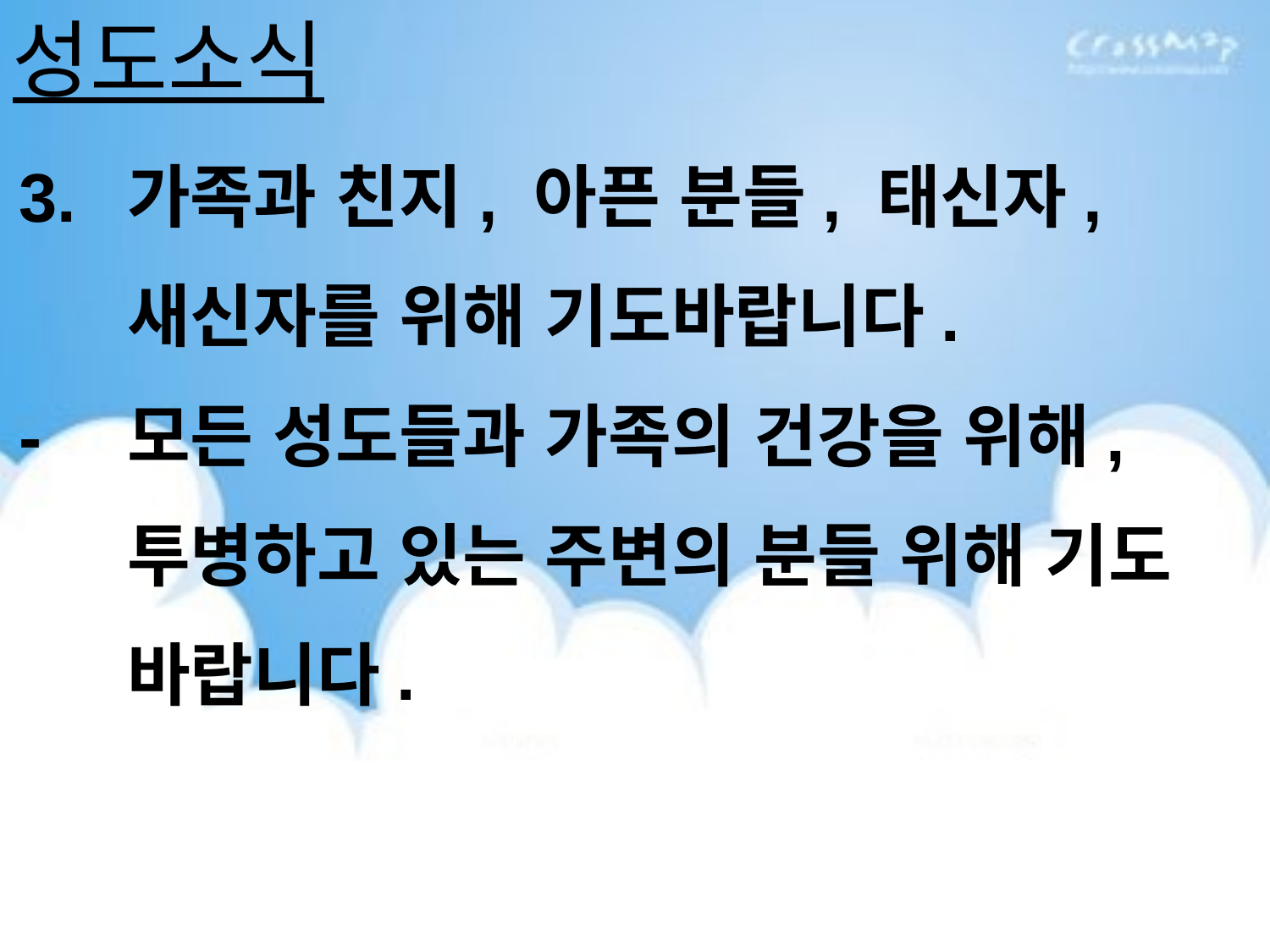

성도소식
 3.	가족과 친지, 아픈 분들, 태신자, 새신자를 위해 기도바랍니다.
 -	모든 성도들과 가족의 건강을 위해, 투병하고 있는 주변의 분들 위해 기도 바랍니다.